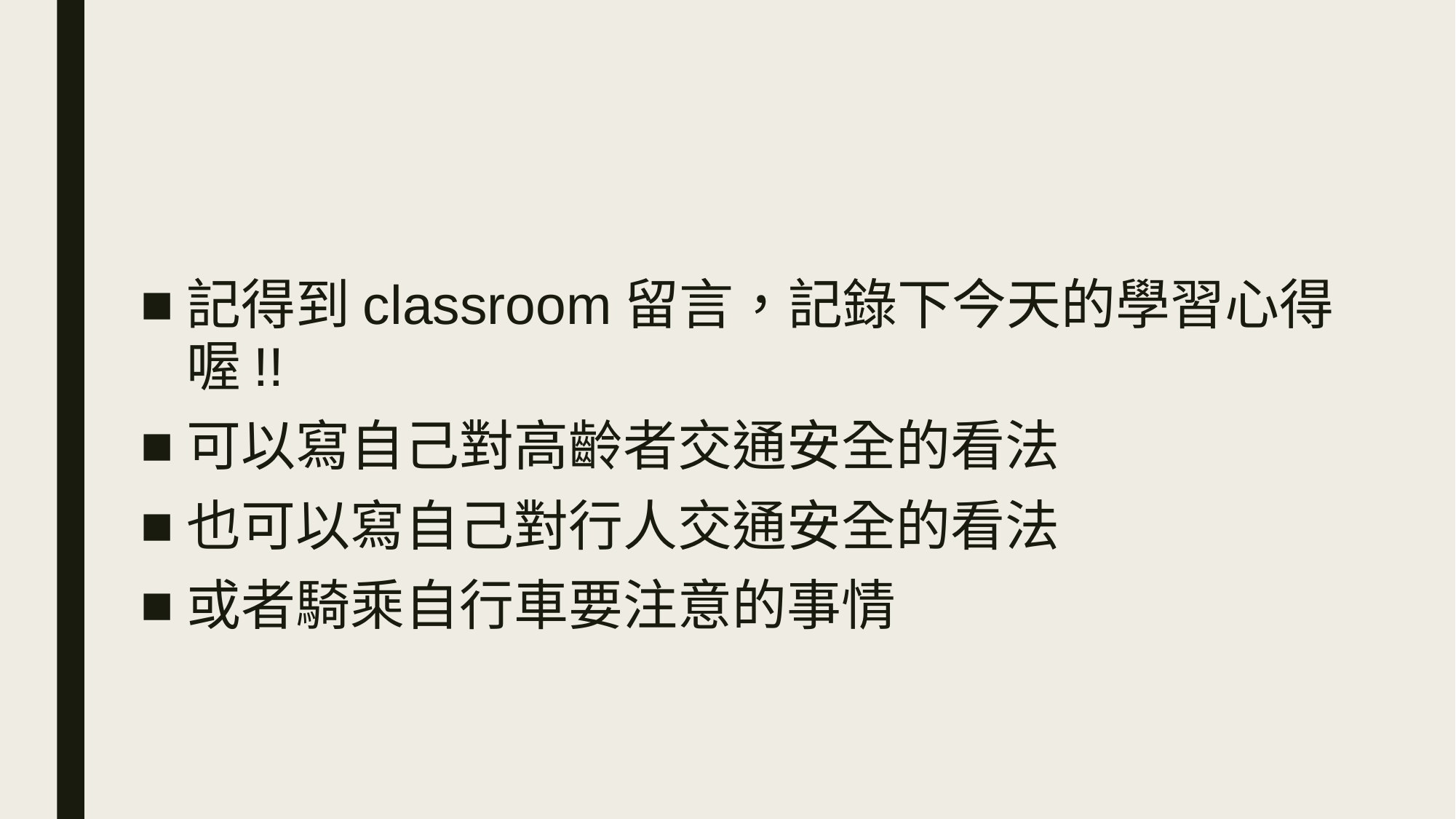

記得到classroom留言，記錄下今天的學習心得喔!!
可以寫自己對高齡者交通安全的看法
也可以寫自己對行人交通安全的看法
或者騎乘自行車要注意的事情